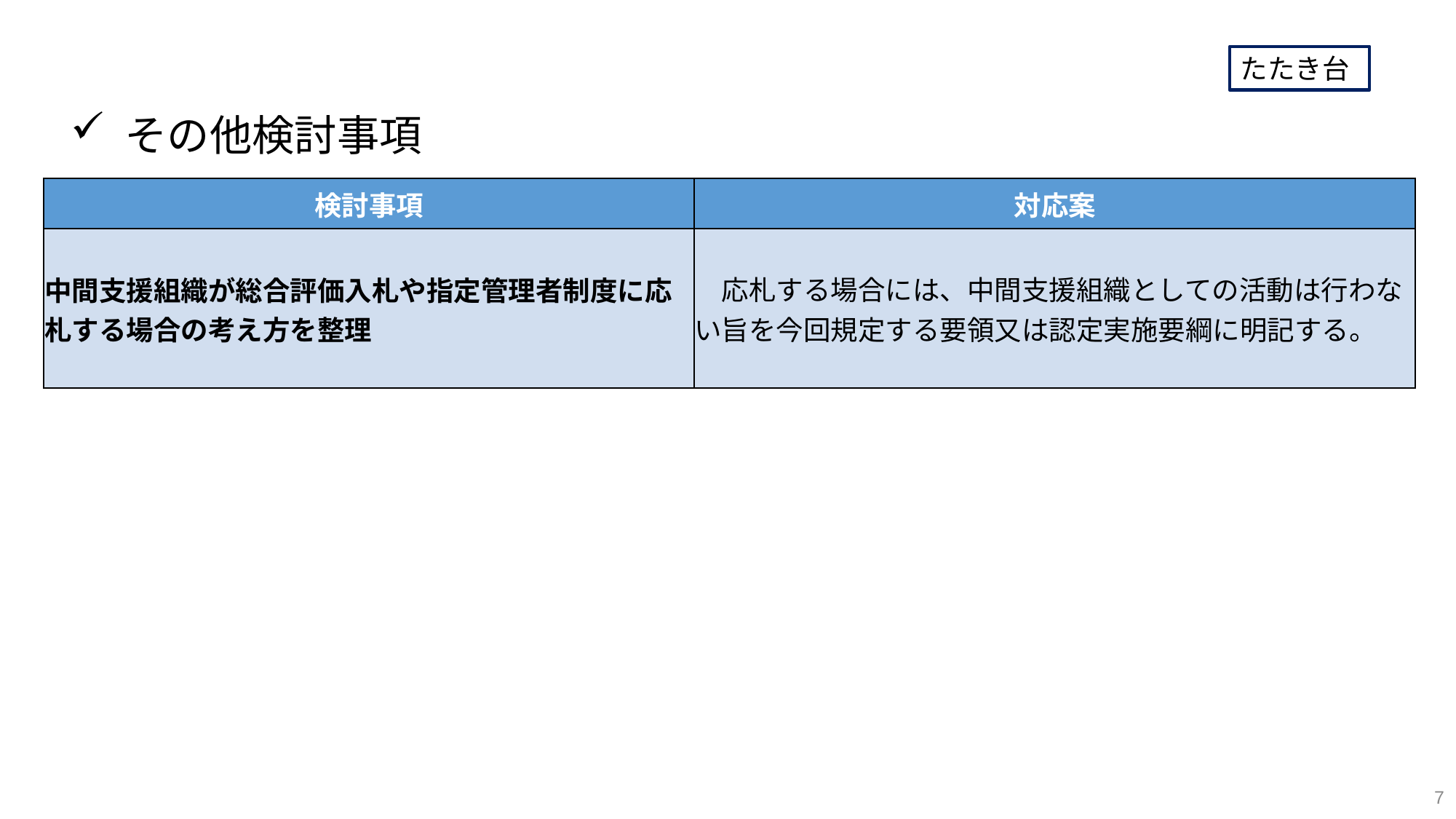

たたき台
その他検討事項
| 検討事項 | 対応案 |
| --- | --- |
| 中間支援組織が総合評価入札や指定管理者制度に応札する場合の考え方を整理 | 応札する場合には、中間支援組織としての活動は行わない旨を今回規定する要領又は認定実施要綱に明記する。 |
7